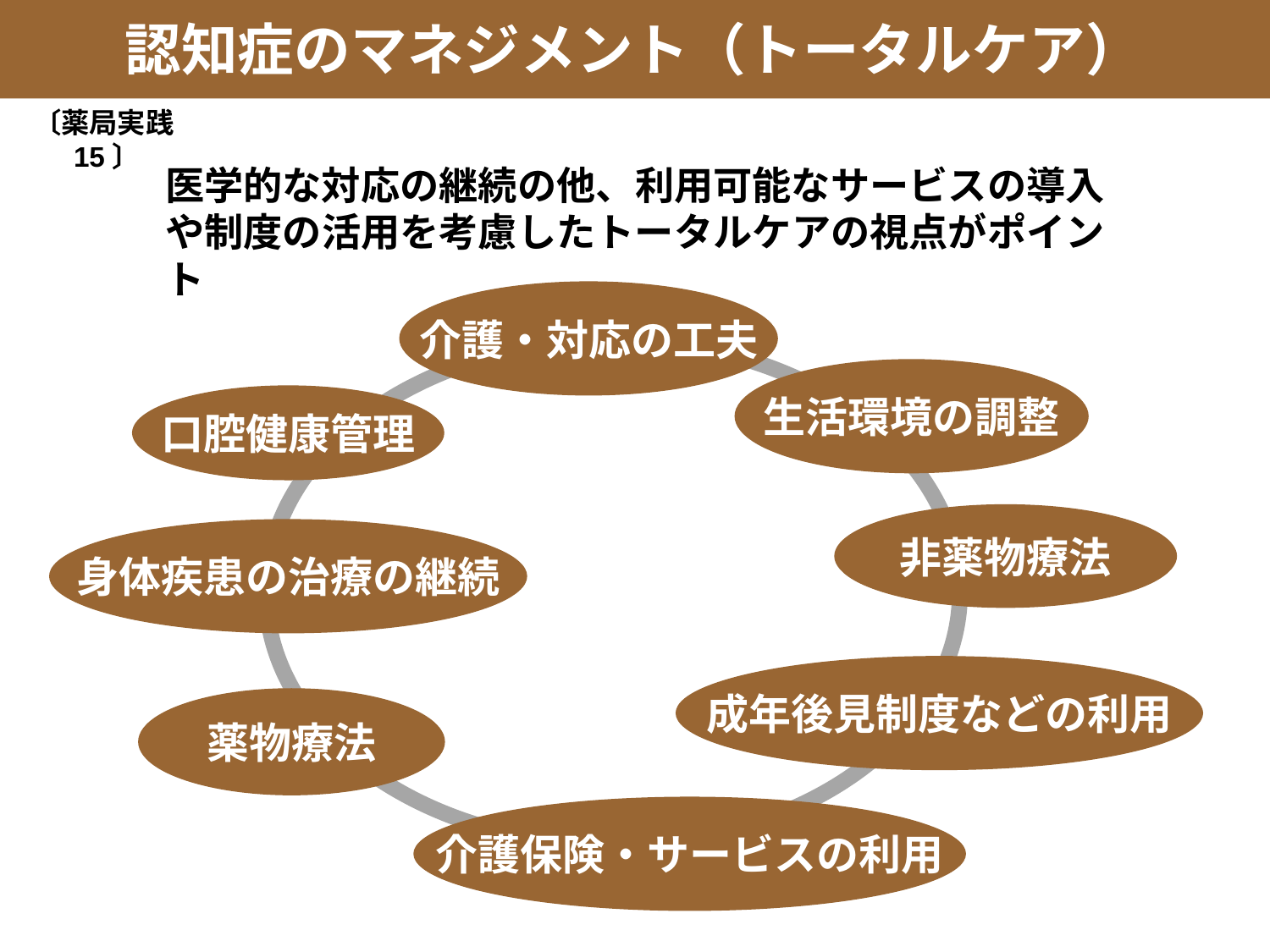

認知症のマネジメント（トータルケア）
〔薬局実践15〕
医学的な対応の継続の他、利用可能なサービスの導入や制度の活用を考慮したトータルケアの視点がポイント
介護・対応の工夫

生活環境の調整
口腔健康管理
非薬物療法
身体疾患の治療の継続
成年後見制度などの利用
薬物療法
介護保険・サービスの利用